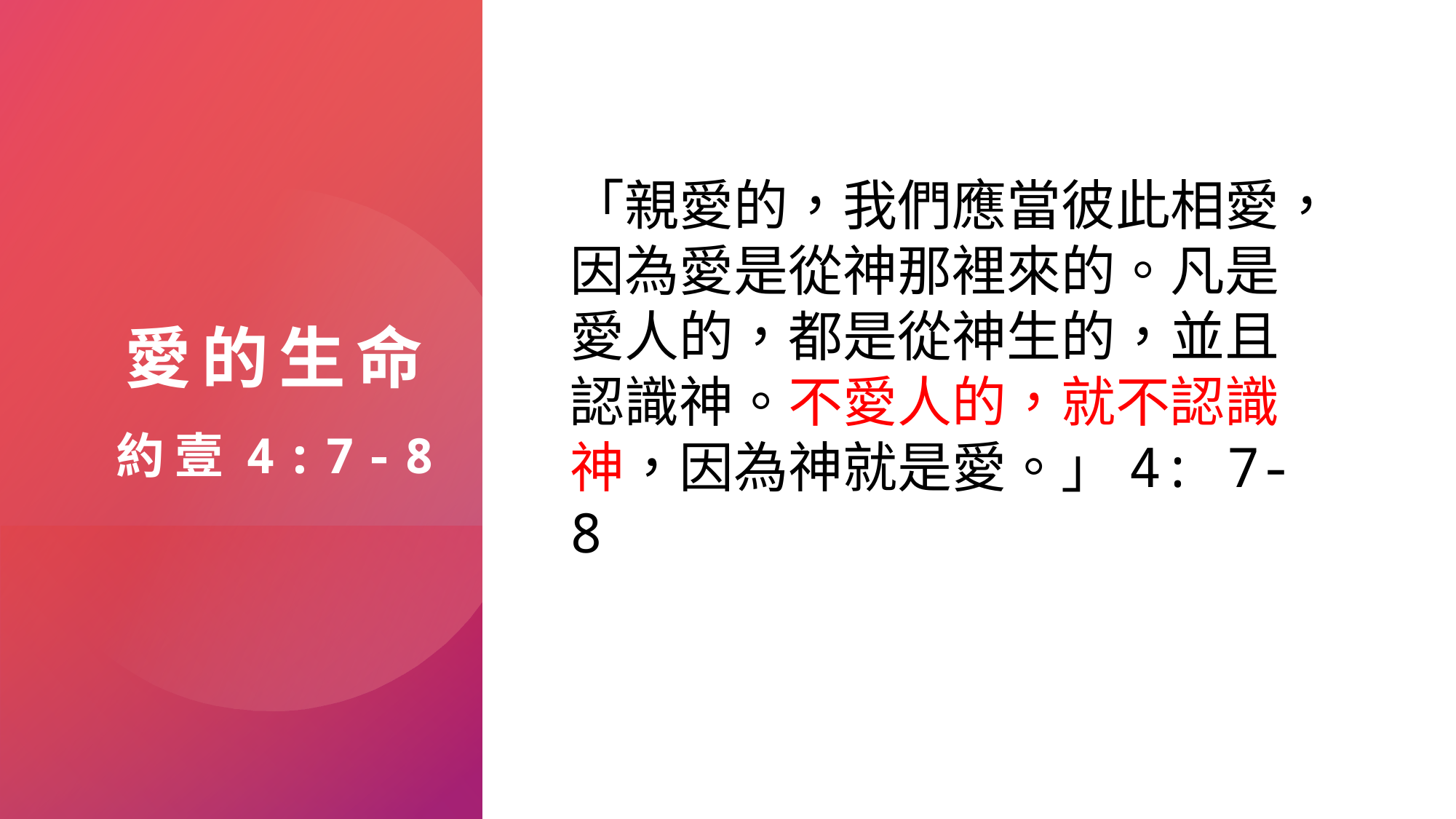

# 愛的生命 約壹4:7-8

「親愛的，我們應當彼此相愛，因為愛是從神那裡來的。凡是愛人的，都是從神生的，並且認識神。不愛人的，就不認識神，因為神就是愛。」4: 7-8